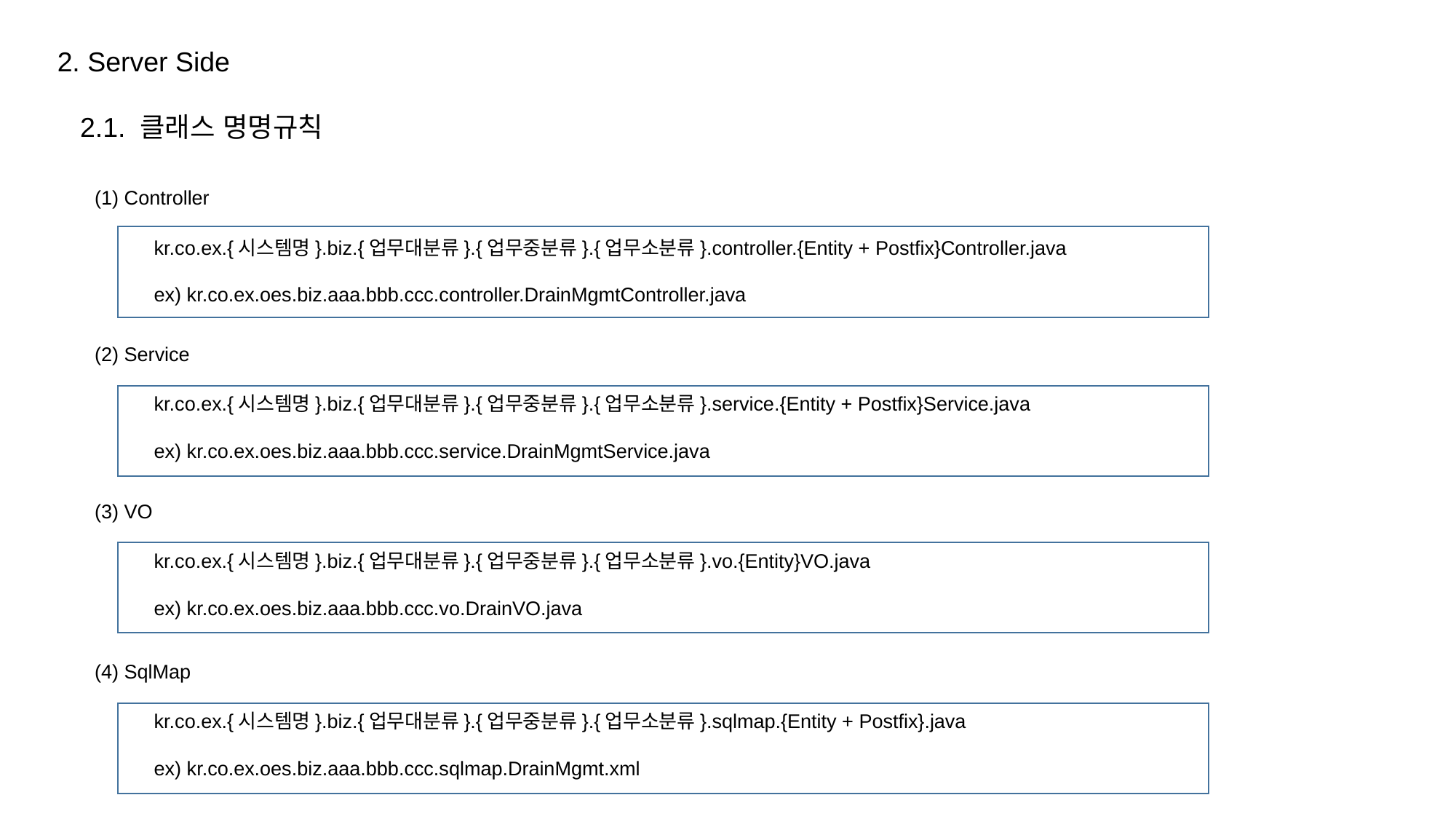

2. Server Side

   2.1. 클래스 명명규칙
(1) Controller
kr.co.ex.{시스템명}.biz.{업무대분류}.{업무중분류}.{업무소분류}.controller.{Entity + Postfix}Controller.java

ex) kr.co.ex.oes.biz.aaa.bbb.ccc.controller.DrainMgmtController.java

(2) Service
kr.co.ex.{시스템명}.biz.{업무대분류}.{업무중분류}.{업무소분류}.service.{Entity + Postfix}Service.java

ex) kr.co.ex.oes.biz.aaa.bbb.ccc.service.DrainMgmtService.java

(3) VO
kr.co.ex.{시스템명}.biz.{업무대분류}.{업무중분류}.{업무소분류}.vo.{Entity}VO.java

ex) kr.co.ex.oes.biz.aaa.bbb.ccc.vo.DrainVO.java

(4) SqlMap
kr.co.ex.{시스템명}.biz.{업무대분류}.{업무중분류}.{업무소분류}.sqlmap.{Entity + Postfix}.java

ex) kr.co.ex.oes.biz.aaa.bbb.ccc.sqlmap.DrainMgmt.xml